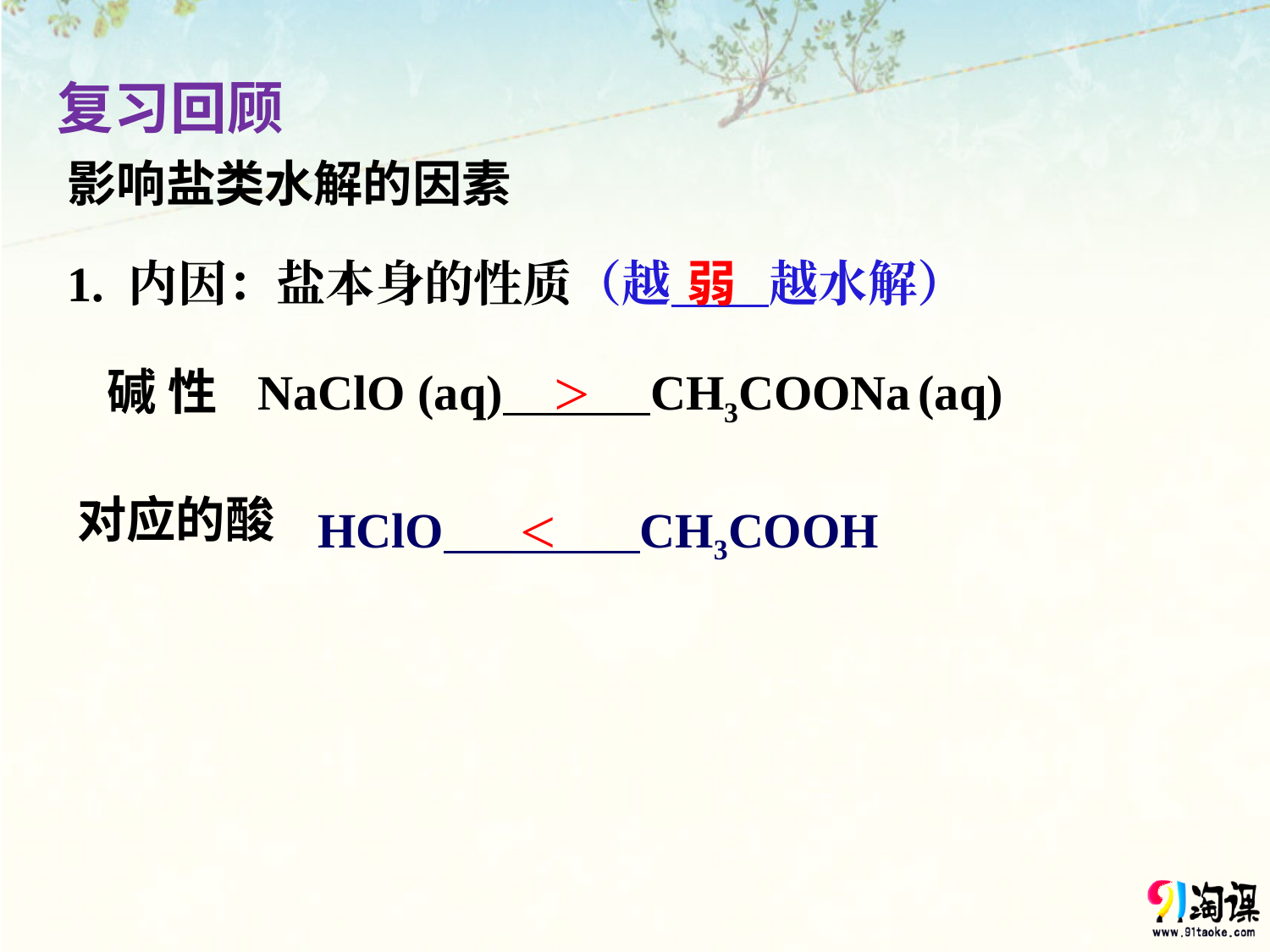

复习回顾
影响盐类水解的因素
1. 内因：盐本身的性质（越        越水解）
弱
>
碱 性
NaClO (aq)            CH3COONa (aq)
对应的酸
<
HClO                CH3COOH